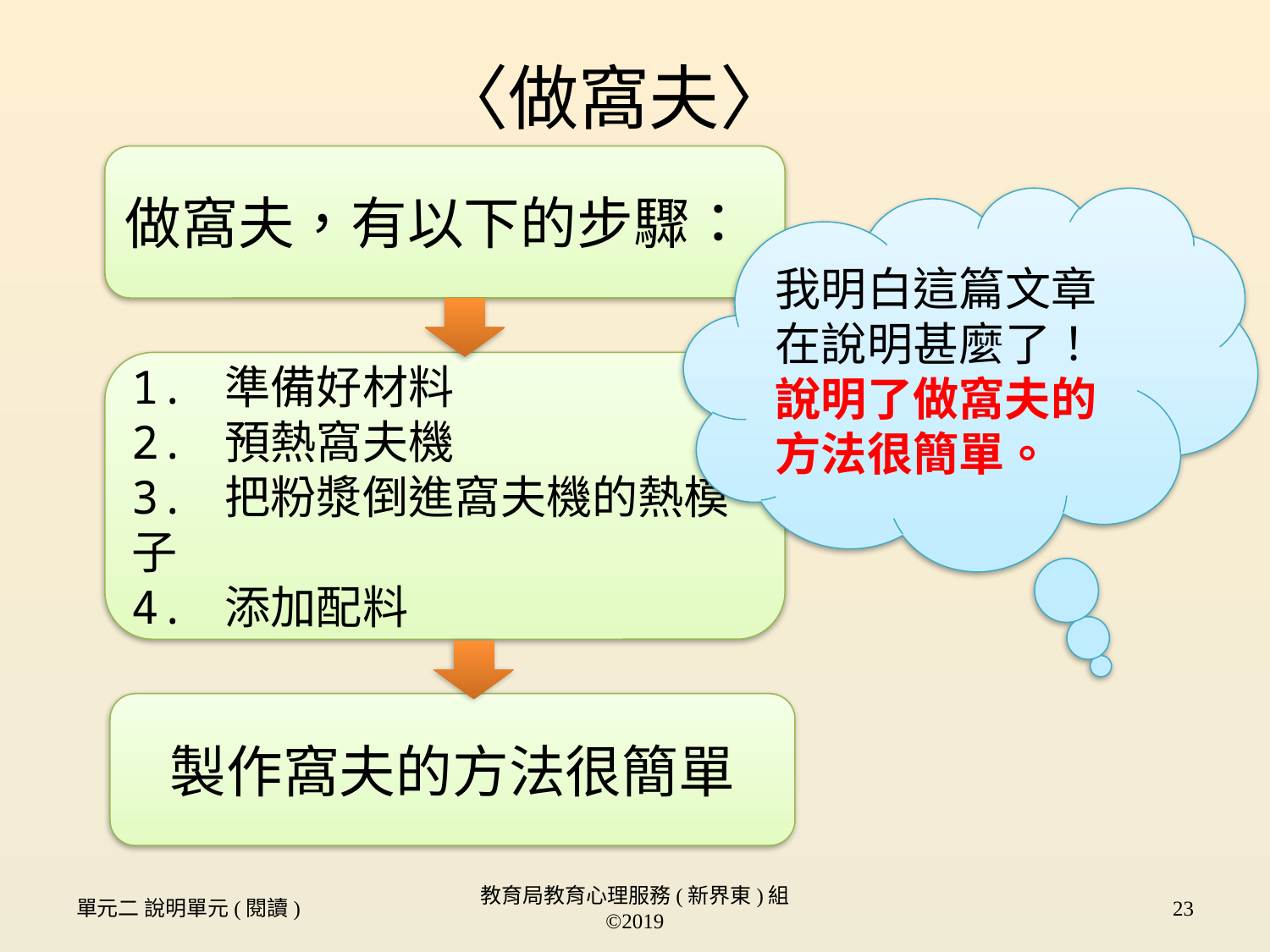

# 〈做窩夫〉
做窩夫，有以下的步驟：
我明白這篇文章在說明甚麼了！
說明了做窩夫的方法很簡單。

1. 準備好材料
2. 預熱窩夫機
3. 把粉漿倒進窩夫機的熱模子
4. 添加配料

製作窩夫的方法很簡單
單元二 說明單元(閱讀)
教育局教育心理服務(新界東)組 ©2019
23